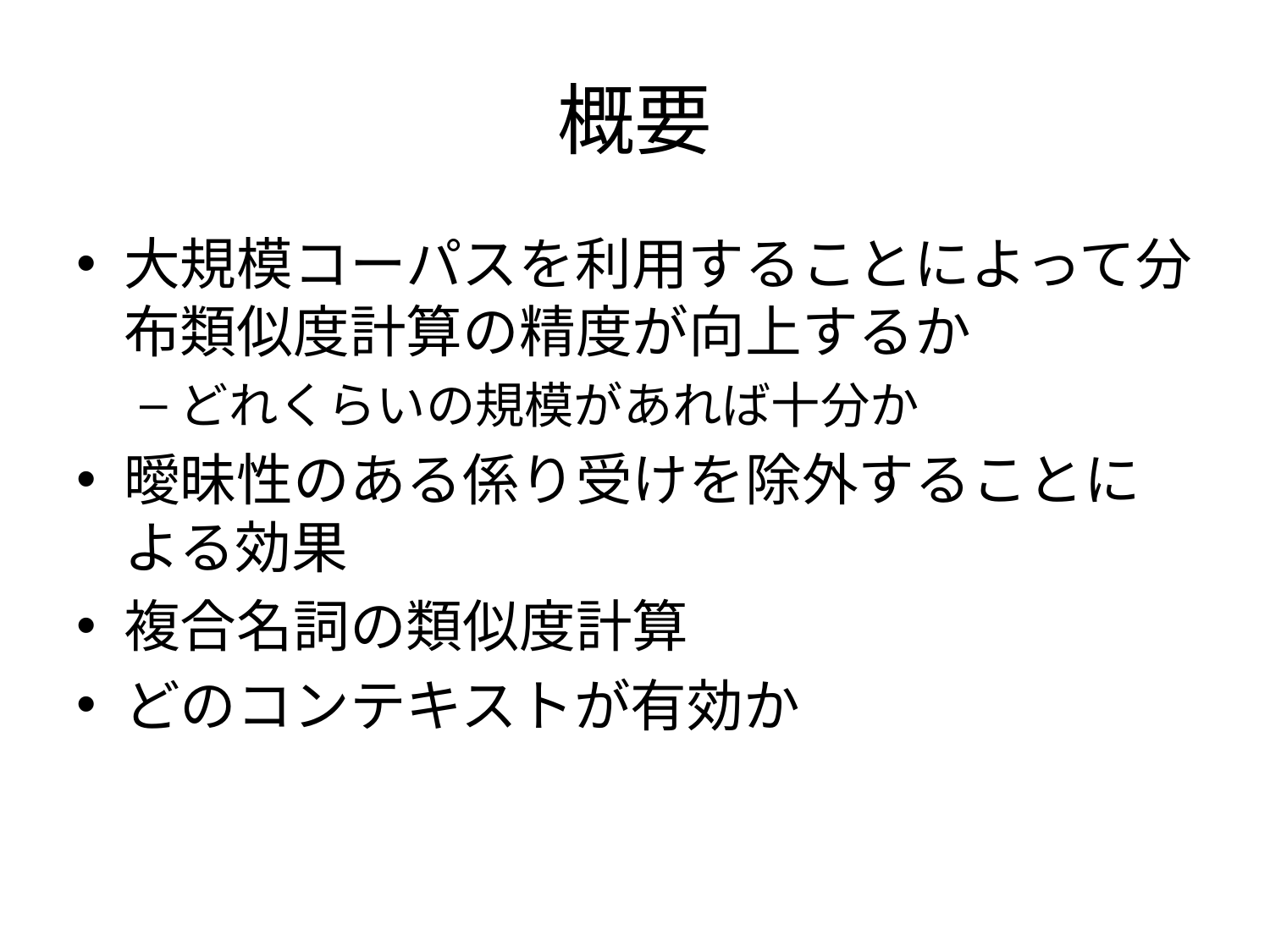

# 概要
大規模コーパスを利用することによって分布類似度計算の精度が向上するか
どれくらいの規模があれば十分か
曖昧性のある係り受けを除外することによる効果
複合名詞の類似度計算
どのコンテキストが有効か